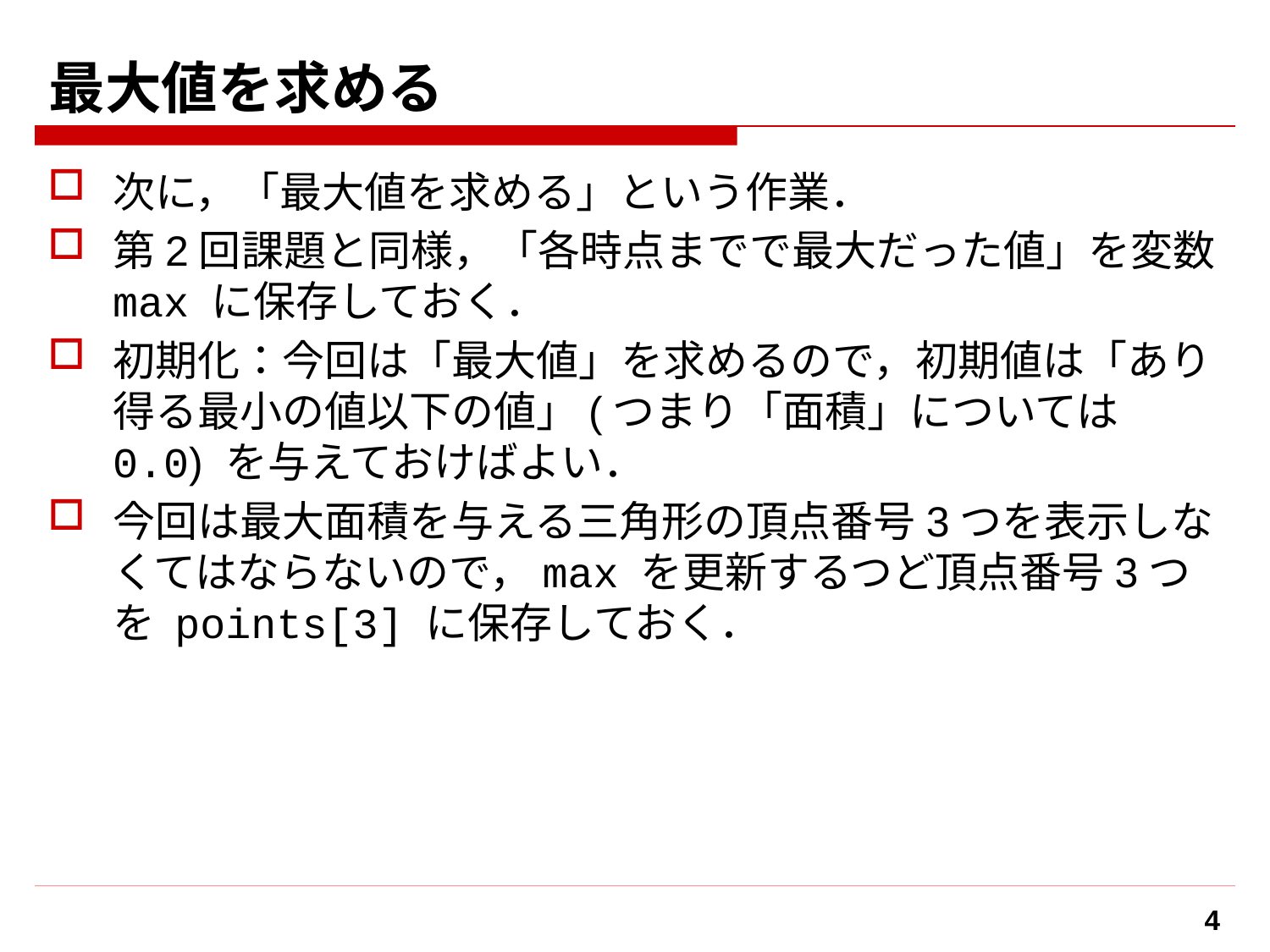

# 最大値を求める
次に，「最大値を求める」という作業．
第2回課題と同様，「各時点までで最大だった値」を変数 max に保存しておく．
初期化：今回は「最大値」を求めるので，初期値は「あり得る最小の値以下の値」(つまり「面積」については 0.0) を与えておけばよい．
今回は最大面積を与える三角形の頂点番号3つを表示しなくてはならないので，max を更新するつど頂点番号3つを points[3] に保存しておく．
4